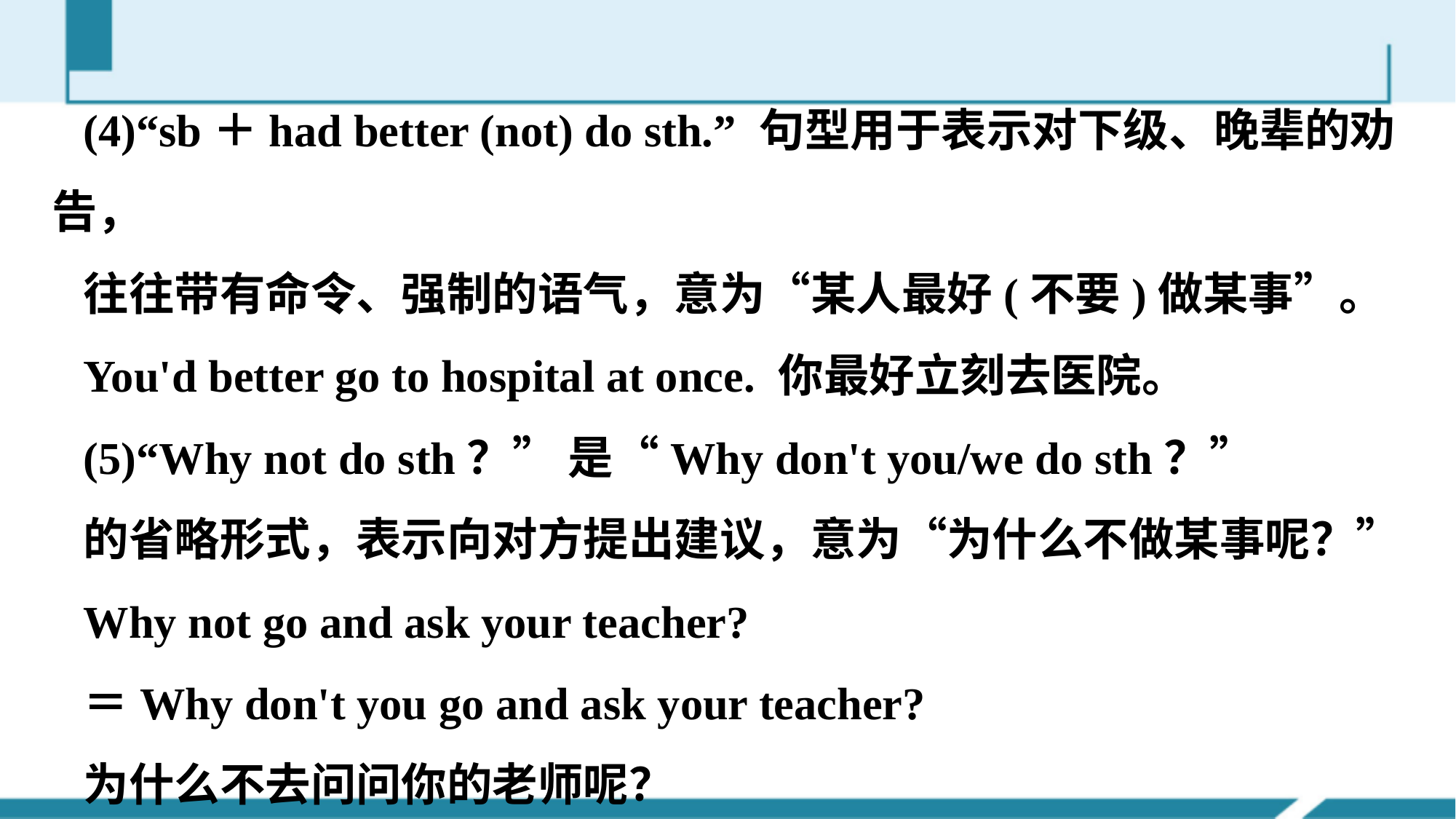

(4)“sb＋had better (not) do sth.” 句型用于表示对下级、晚辈的劝告，
往往带有命令、强制的语气，意为“某人最好(不要)做某事”。
You'd better go to hospital at once. 你最好立刻去医院。
(5)“Why not do sth？” 是“Why don't you/we do sth？”
的省略形式，表示向对方提出建议，意为“为什么不做某事呢？”
Why not go and ask your teacher?
＝Why don't you go and ask your teacher?
为什么不去问问你的老师呢？